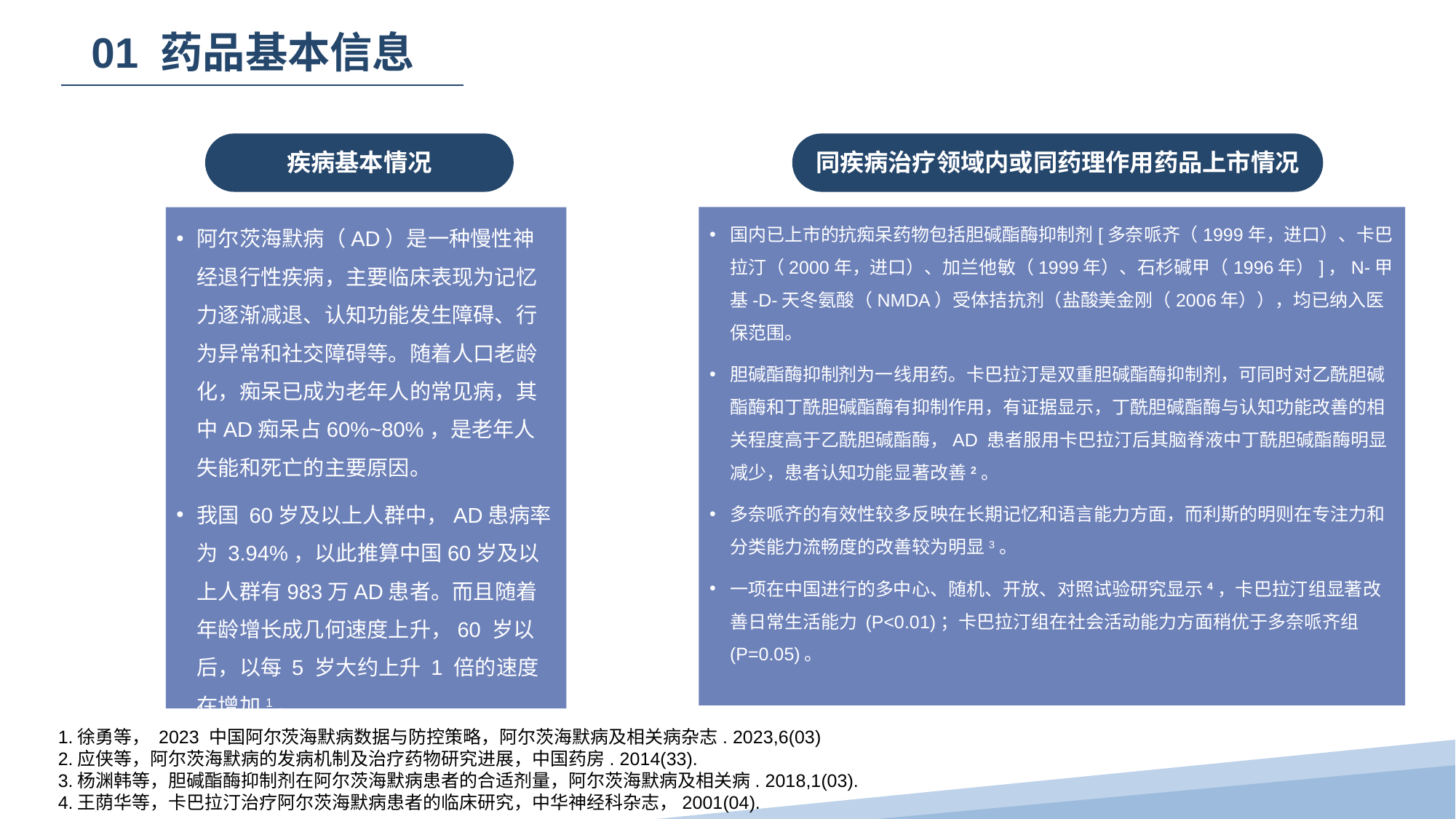

01 药品基本信息
疾病基本情况
同疾病治疗领域内或同药理作用药品上市情况

国内已上市的抗痴呆药物包括胆碱酯酶抑制剂[多奈哌齐（1999年，进口）、卡巴拉汀（2000年，进口）、加兰他敏（1999年）、石杉碱甲（1996年）]，N-甲基-D-天冬氨酸（NMDA）受体拮抗剂（盐酸美金刚（2006年）），均已纳入医保范围。
胆碱酯酶抑制剂为一线用药。卡巴拉汀是双重胆碱酯酶抑制剂，可同时对乙酰胆碱酯酶和丁酰胆碱酯酶有抑制作用，有证据显示，丁酰胆碱酯酶与认知功能改善的相关程度高于乙酰胆碱酯酶，AD 患者服用卡巴拉汀后其脑脊液中丁酰胆碱酯酶明显减少，患者认知功能显著改善2。
多奈哌齐的有效性较多反映在长期记忆和语言能力方面，而利斯的明则在专注力和分类能力流畅度的改善较为明显3。
一项在中国进行的多中心、随机、开放、对照试验研究显示4，卡巴拉汀组显著改善日常生活能力 (P<0.01)；卡巴拉汀组在社会活动能力方面稍优于多奈哌齐组 (P=0.05)。
阿尔茨海默病（AD）是一种慢性神经退行性疾病，主要临床表现为记忆力逐渐减退、认知功能发生障碍、行为异常和社交障碍等。随着人口老龄化，痴呆已成为老年人的常见病，其中AD痴呆占60%~80%，是老年人失能和死亡的主要原因。
我国 60岁及以上人群中，AD患病率为 3.94%，以此推算中国60岁及以上人群有983万AD患者。而且随着年龄增长成几何速度上升，60 岁以后，以每 5 岁大约上升 1 倍的速度在增加1。

1.徐勇等， 2023 中国阿尔茨海默病数据与防控策略，阿尔茨海默病及相关病杂志. 2023,6(03)
2.应侠等，阿尔茨海默病的发病机制及治疗药物研究进展，中国药房. 2014(33).
3.杨渊韩等，胆碱酯酶抑制剂在阿尔茨海默病患者的合适剂量，阿尔茨海默病及相关病. 2018,1(03).
4.王荫华等，卡巴拉汀治疗阿尔茨海默病患者的临床研究，中华神经科杂志，2001(04).